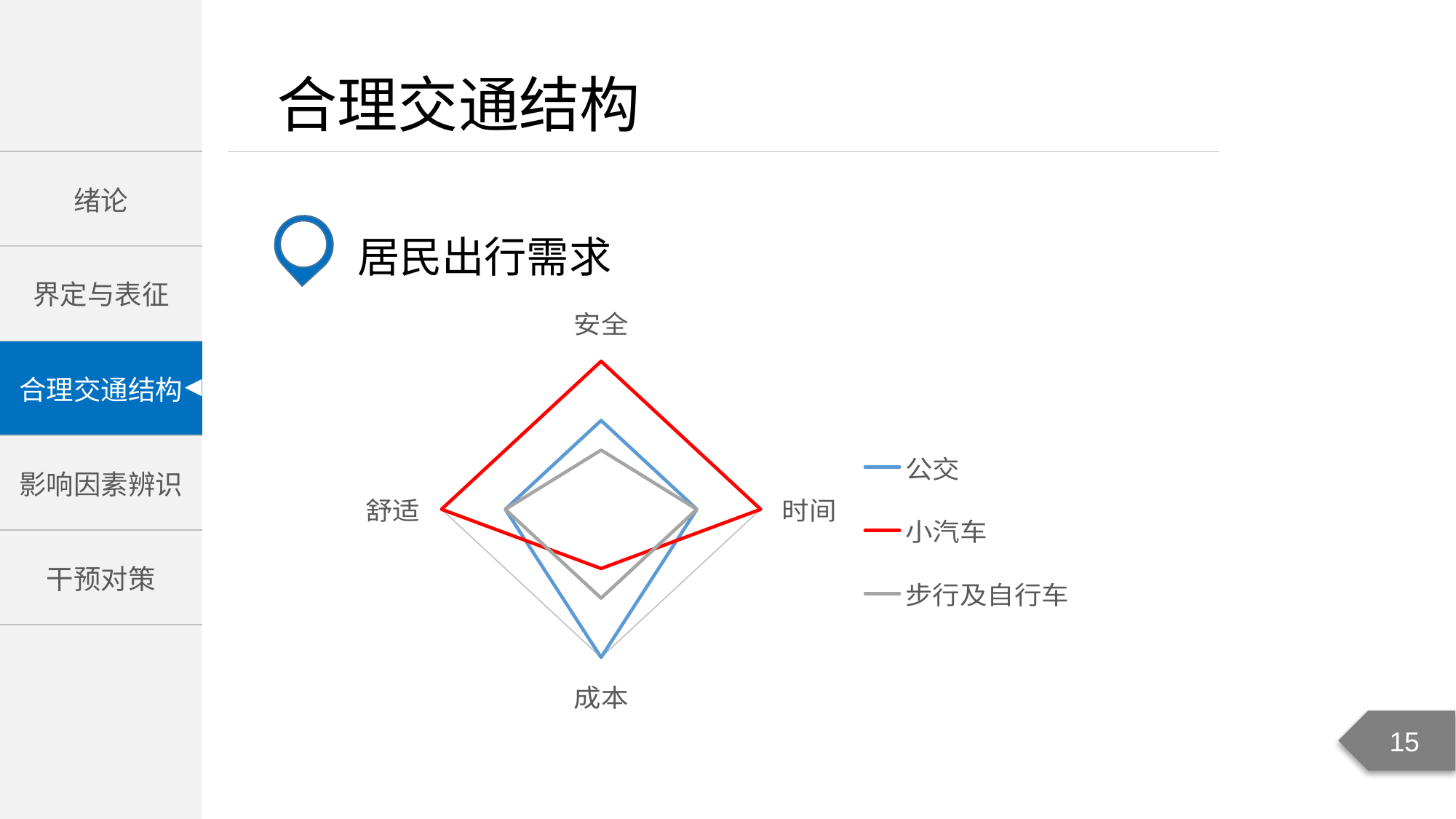

居民出行需求

### Chart

| Category | 公交 | 小汽车 | 步行及自行车 |
|---|---|---|---|
| 安全 | 3.0 | 5.0 | 2.0 |
| 时间 | 3.0 | 5.0 | 3.0 |
| 成本 | 5.0 | 2.0 | 3.0 |
| 舒适 | 3.0 | 5.0 | 3.0 |